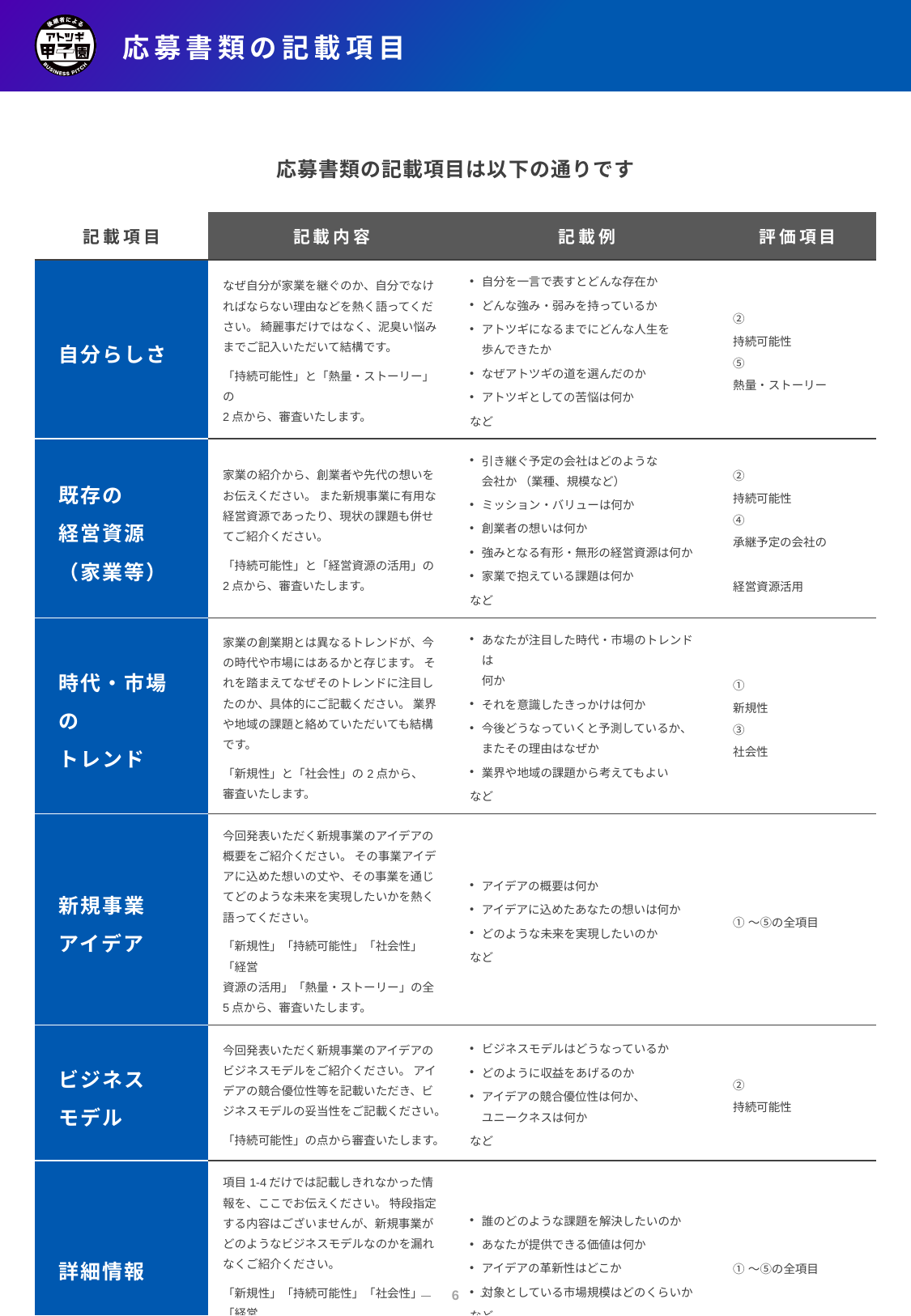

# 応募書類の記載項目
応募書類の記載項目は以下の通りです
| 記載項目 | 記載内容 | 記載例 | 評価項目 |
| --- | --- | --- | --- |
| 自分らしさ | なぜ自分が家業を継ぐのか、自分でなければならない理由などを熱く語ってください。 綺麗事だけではなく、泥臭い悩みまでご記入いただいて結構です。 「持続可能性」と「熱量・ストーリー」の 2点から、審査いたします。 | 自分を一言で表すとどんな存在か どんな強み・弱みを持っているか アトツギになるまでにどんな人生を 歩んできたか なぜアトツギの道を選んだのか アトツギとしての苦悩は何か など | ② 持続可能性 ⑤ 熱量・ストーリー |
| 既存の 経営資源 （家業等） | 家業の紹介から、創業者や先代の想いをお伝えください。 また新規事業に有用な経営資源であったり、現状の課題も併せてご紹介ください。 「持続可能性」と「経営資源の活用」の 2点から、審査いたします。 | 引き継ぐ予定の会社はどのような 会社か （業種、規模など） ミッション・バリューは何か 創業者の想いは何か 強みとなる有形・無形の経営資源は何か 家業で抱えている課題は何か など | ② 持続可能性 ④ 承継予定の会社の 経営資源活用 |
| 時代・市場の トレンド | 家業の創業期とは異なるトレンドが、今の時代や市場にはあるかと存じます。 それを踏まえてなぜそのトレンドに注目したのか、具体的にご記載ください。 業界や地域の課題と絡めていただいても結構です。 「新規性」と「社会性」の2点から、 審査いたします。 | あなたが注目した時代・市場のトレンドは 何か それを意識したきっかけは何か 今後どうなっていくと予測しているか、 またその理由はなぜか 業界や地域の課題から考えてもよい など | ① 新規性 ③ 社会性 |
| 新規事業 アイデア | 今回発表いただく新規事業のアイデアの概要をご紹介ください。 その事業アイデアに込めた想いの丈や、その事業を通じてどのような未来を実現したいかを熱く語ってください。 「新規性」「持続可能性」「社会性」「経営 資源の活用」「熱量・ストーリー」の全5点から、審査いたします。 | アイデアの概要は何か アイデアに込めたあなたの想いは何か どのような未来を実現したいのか など | ①〜⑤の全項目 |
| ビジネス モデル | 今回発表いただく新規事業のアイデアのビジネスモデルをご紹介ください。 アイデアの競合優位性等を記載いただき、ビジネスモデルの妥当性をご記載ください。 「持続可能性」の点から審査いたします。 | ビジネスモデルはどうなっているか どのように収益をあげるのか アイデアの競合優位性は何か、 ユニークネスは何か など | ② 持続可能性 |
| 詳細情報 | 項目1-4だけでは記載しきれなかった情報を、ここでお伝えください。 特段指定する内容はございませんが、新規事業がどのようなビジネスモデルなのかを漏れなくご紹介ください。 「新規性」「持続可能性」「社会性」「経営 資源の活用」「熱量・ストーリー」の全5点から、審査いたします。 | 誰のどのような課題を解決したいのか あなたが提供できる価値は何か アイデアの革新性はどこか 対象としている市場規模はどのくらいか など | ①〜⑤の全項目 |